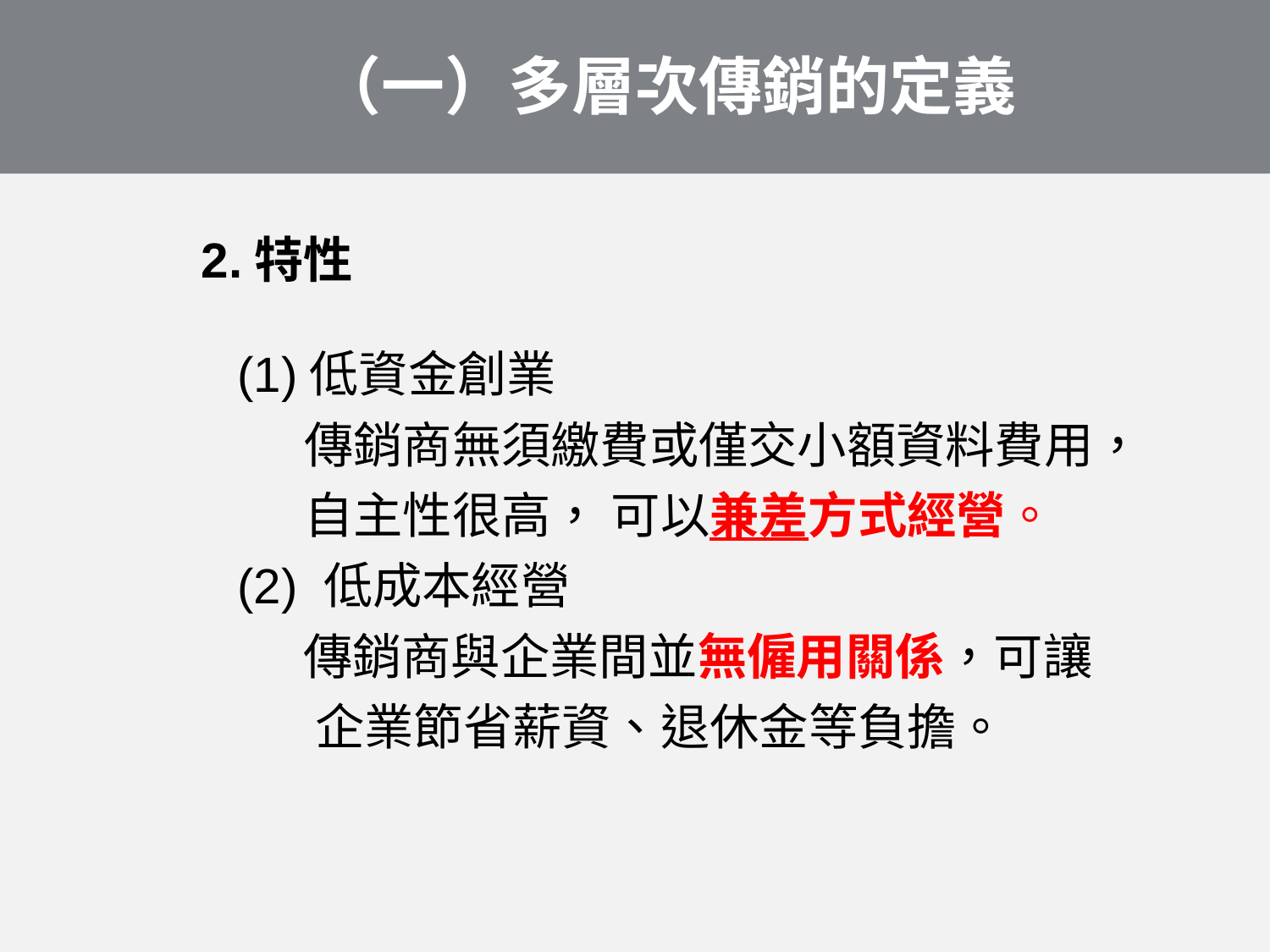

（一）多層次傳銷的定義
2.特性
(1)低資金創業
     傳銷商無須繳費或僅交小額資料費用，
     自主性很高， 可以兼差方式經營。
(2) 低成本經營
      傳銷商與企業間並無僱用關係，可讓
      企業節省薪資、退休金等負擔。